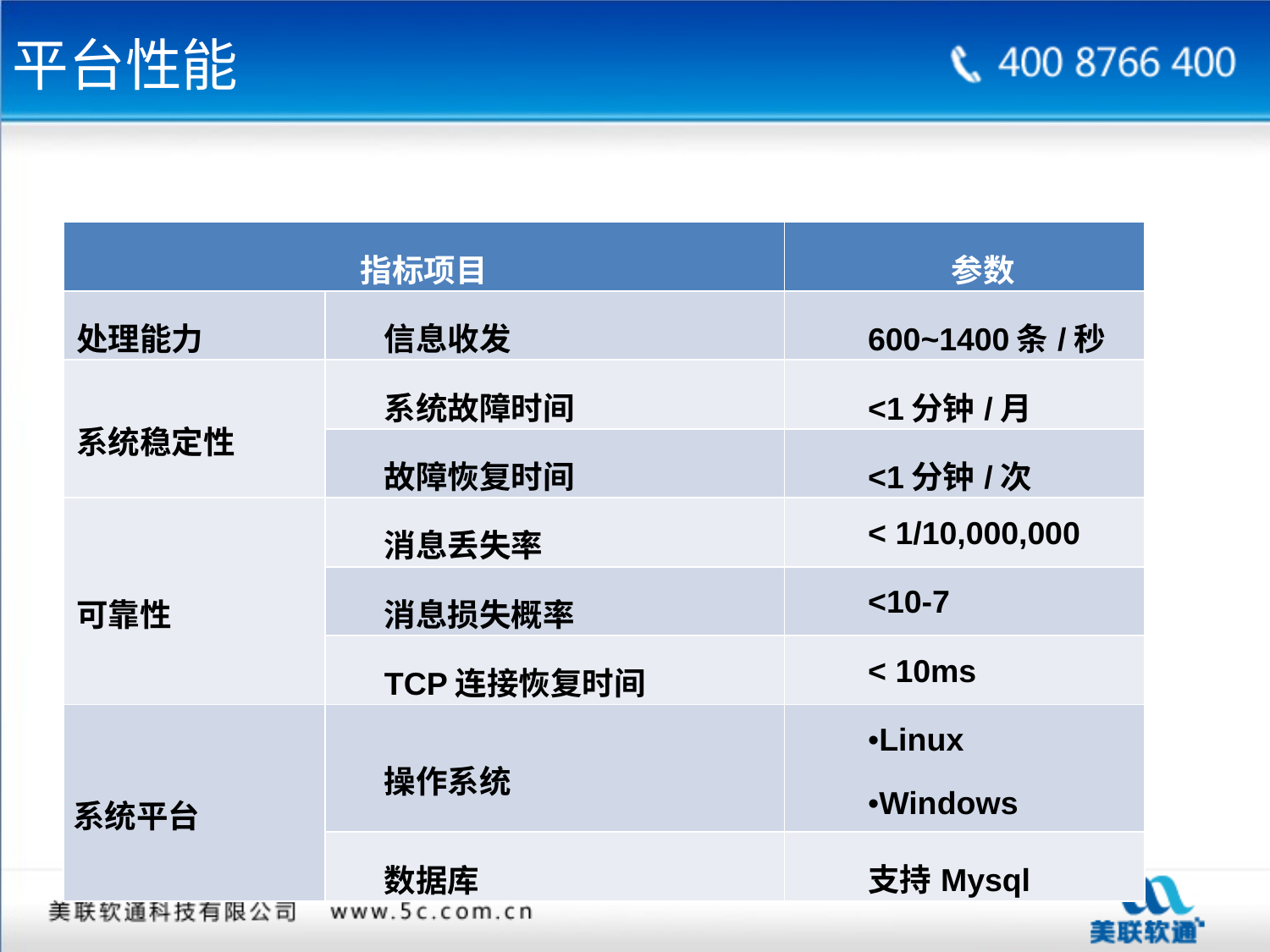

平台性能
| 指标项目 |  | 参数 |
| --- | --- | --- |
| 处理能力 | 信息收发 | 600~1400条/秒 |
| 系统稳定性 | 系统故障时间 | <1分钟/月 |
|  | 故障恢复时间 | <1分钟/次 |
| 可靠性 | 消息丢失率 | < 1/10,000,000 |
|  | 消息损失概率 | <10-7 |
|  | TCP连接恢复时间 | < 10ms |
| 系统平台 | 操作系统 | Linux Windows |
|  | 数据库 | 支持Mysql |